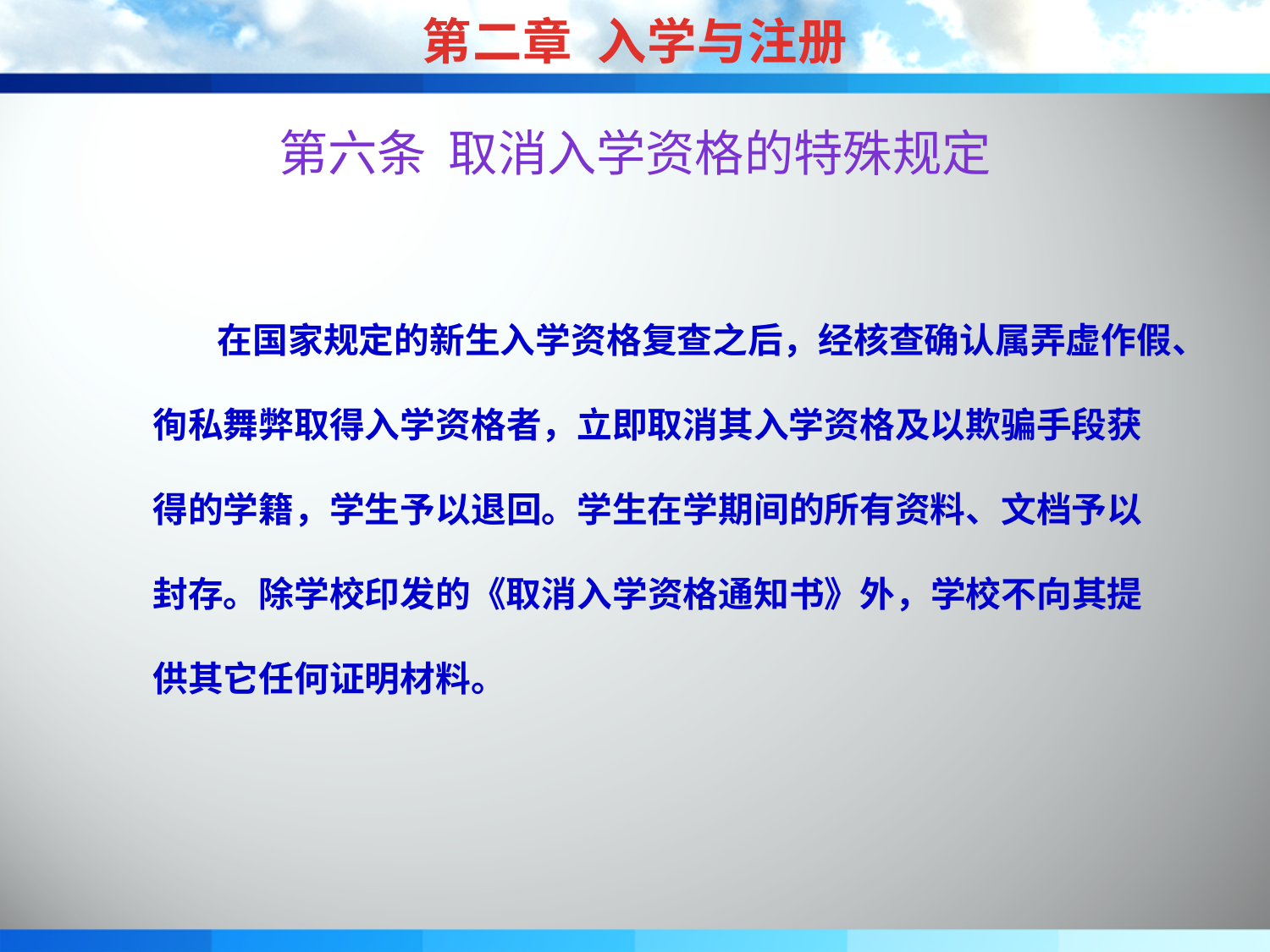

第二章  入学与注册
第六条  取消入学资格的特殊规定
       在国家规定的新生入学资格复查之后，经核查确认属弄虚作假、徇私舞弊取得入学资格者，立即取消其入学资格及以欺骗手段获得的学籍，学生予以退回。学生在学期间的所有资料、文档予以封存。除学校印发的《取消入学资格通知书》外，学校不向其提供其它任何证明材料。